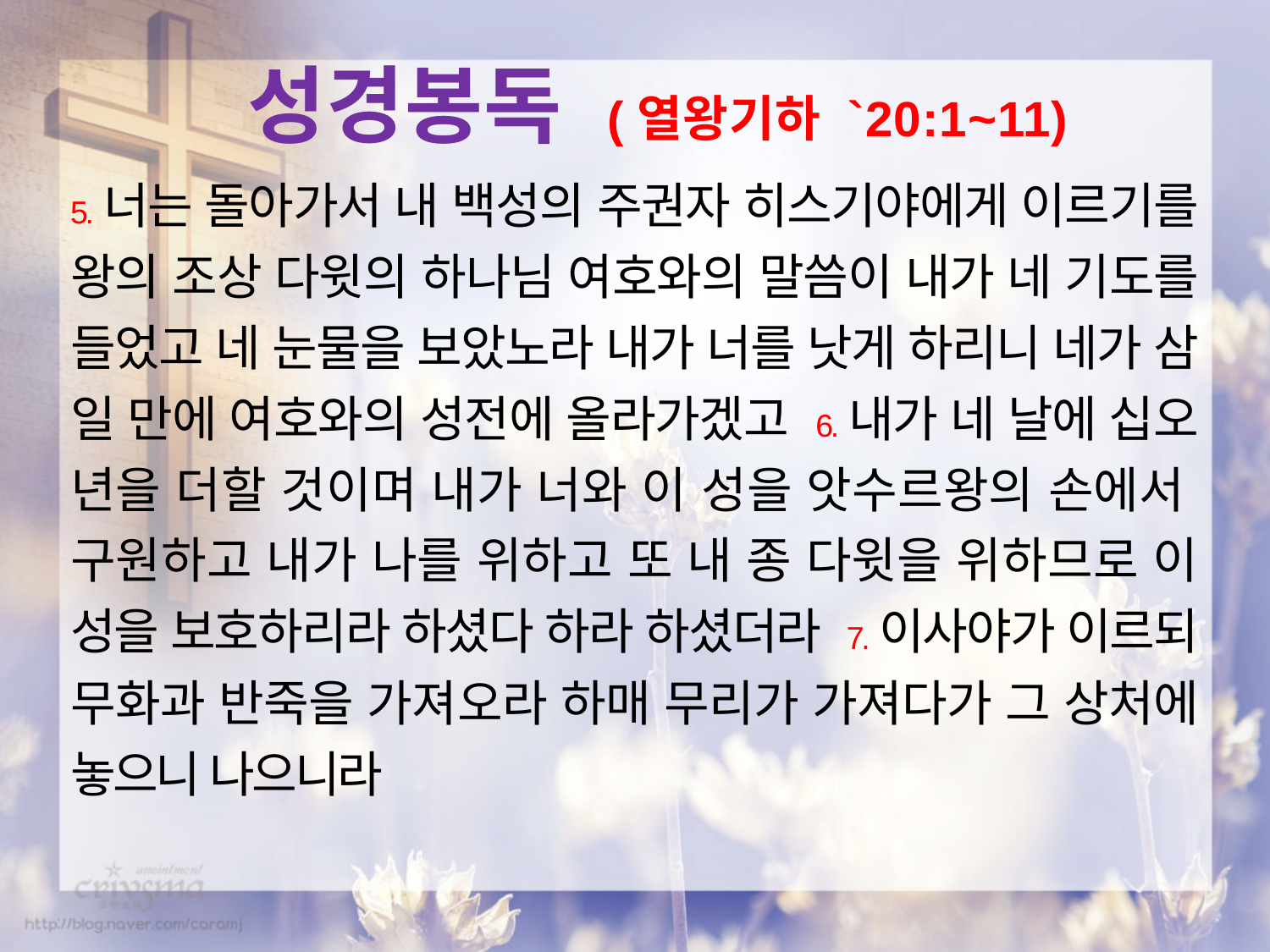

성경봉독 (열왕기하 `20:1~11)
5.너는 돌아가서 내 백성의 주권자 히스기야에게 이르기를 왕의 조상 다윗의 하나님 여호와의 말씀이 내가 네 기도를 들었고 네 눈물을 보았노라 내가 너를 낫게 하리니 네가 삼 일 만에 여호와의 성전에 올라가겠고 6.내가 네 날에 십오 년을 더할 것이며 내가 너와 이 성을 앗수르왕의 손에서  구원하고 내가 나를 위하고 또 내 종 다윗을 위하므로 이 성을 보호하리라 하셨다 하라 하셨더라 7.이사야가 이르되 무화과 반죽을 가져오라 하매 무리가 가져다가 그 상처에 놓으니 나으니라